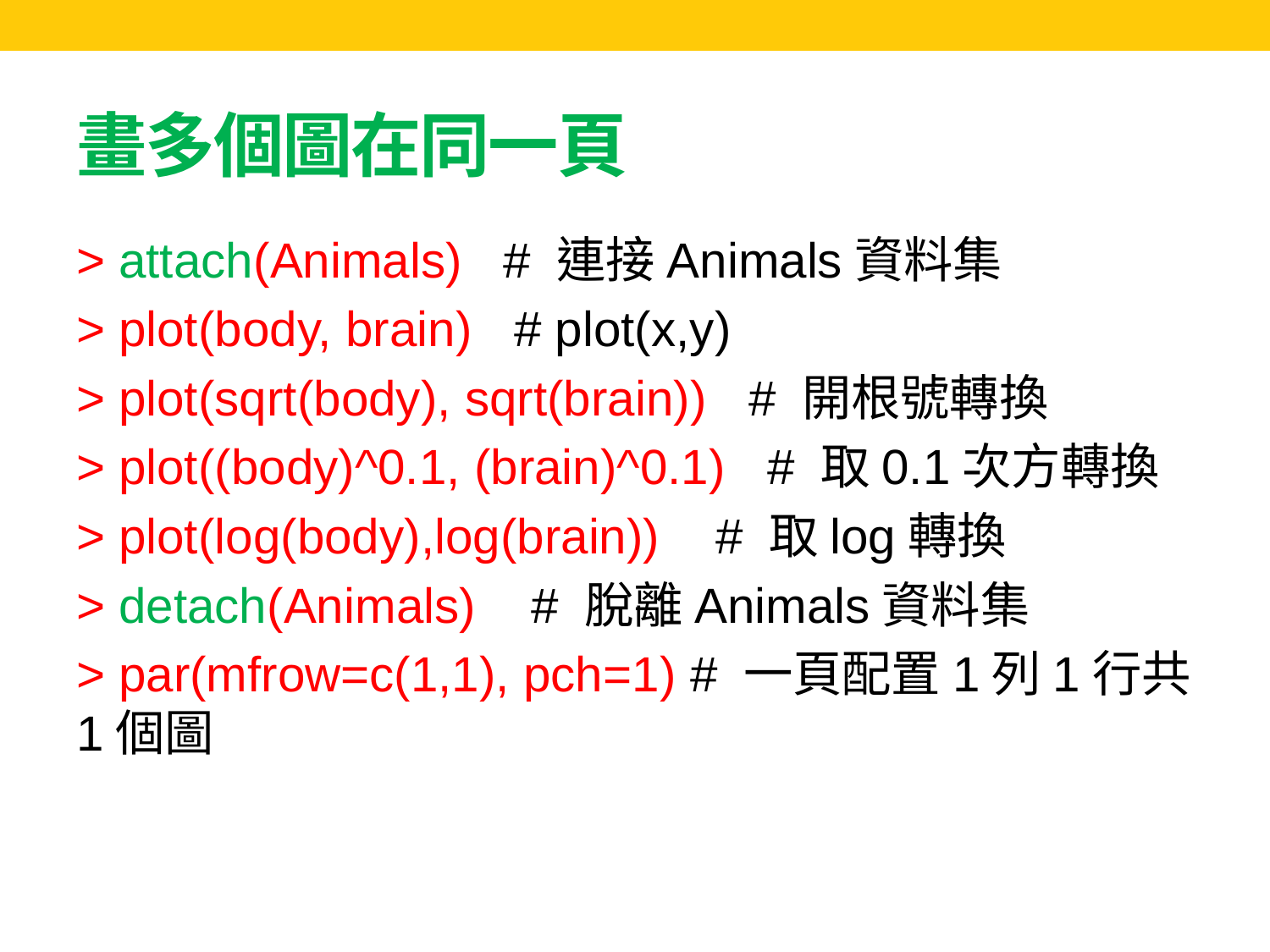

# 畫多個圖在同一頁
> attach(Animals)   # 連接Animals資料集
> plot(body, brain)   # plot(x,y)
> plot(sqrt(body), sqrt(brain))   # 開根號轉換
> plot((body)^0.1, (brain)^0.1)   # 取0.1次方轉換
> plot(log(body),log(brain))    # 取log轉換
> detach(Animals)    # 脫離Animals資料集
> par(mfrow=c(1,1), pch=1) # 一頁配置1列1行共1個圖